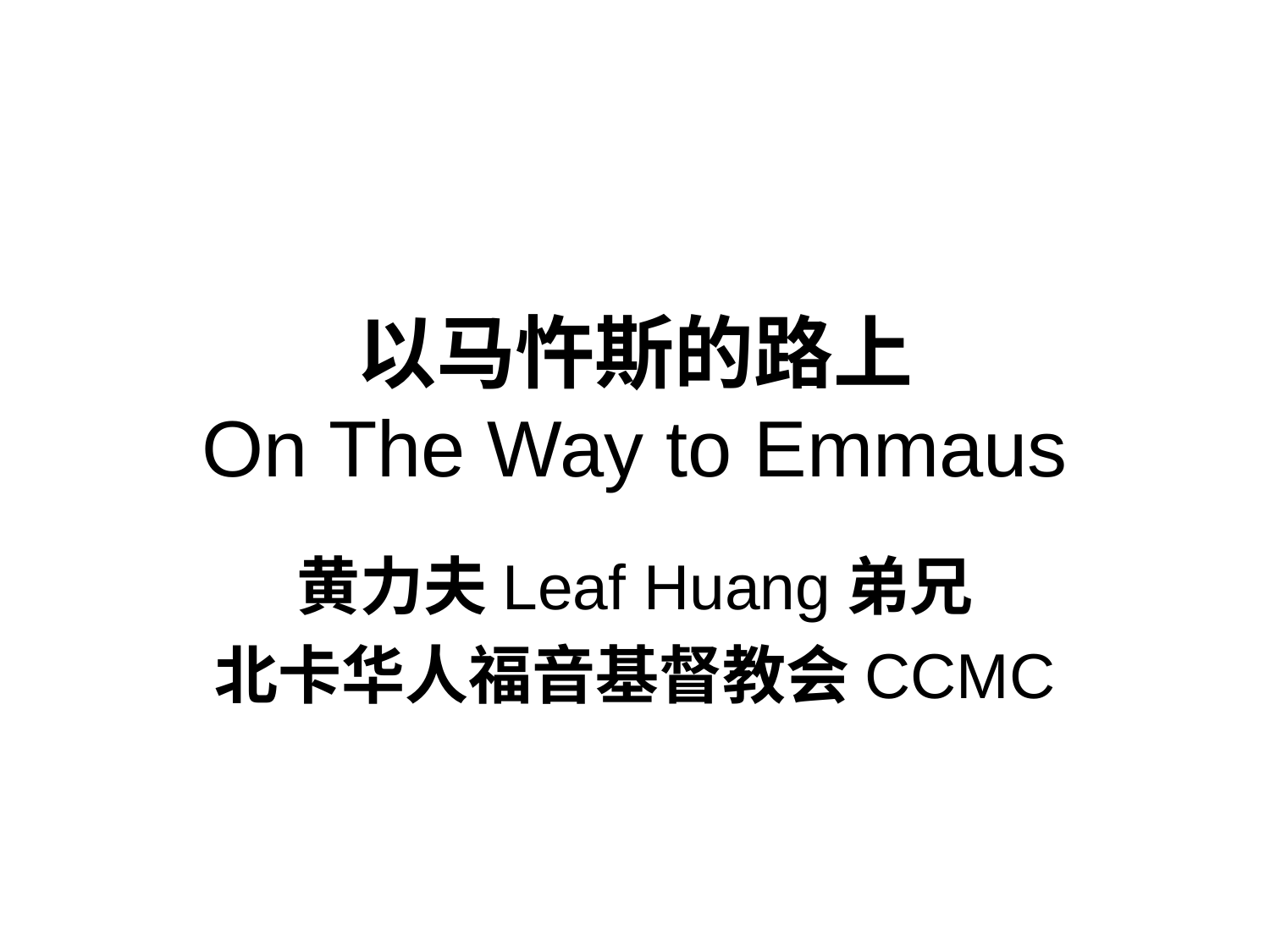

# 以马忤斯的路上 On The Way to Emmaus
黄力夫Leaf Huang弟兄
北卡华人福音基督教会CCMC